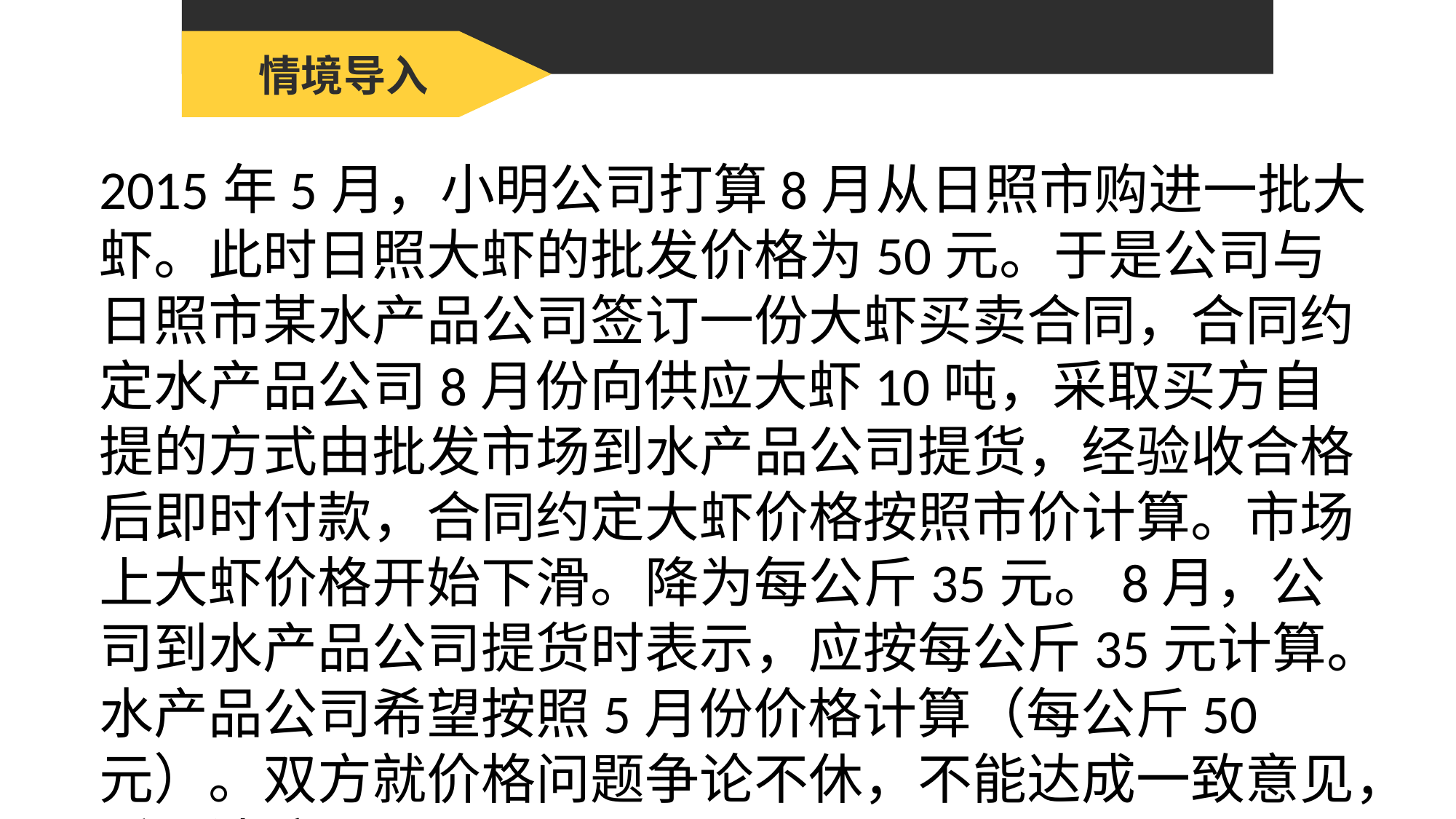

情境导入
2015年5月，小明公司打算8月从日照市购进一批大虾。此时日照大虾的批发价格为50元。于是公司与日照市某水产品公司签订一份大虾买卖合同，合同约定水产品公司8月份向供应大虾10吨，采取买方自提的方式由批发市场到水产品公司提货，经验收合格后即时付款，合同约定大虾价格按照市价计算。市场上大虾价格开始下滑。降为每公斤35元。8月，公司到水产品公司提货时表示，应按每公斤35元计算。水产品公司希望按照5月份价格计算（每公斤50元）。双方就价格问题争论不休，不能达成一致意见，诉至法院。